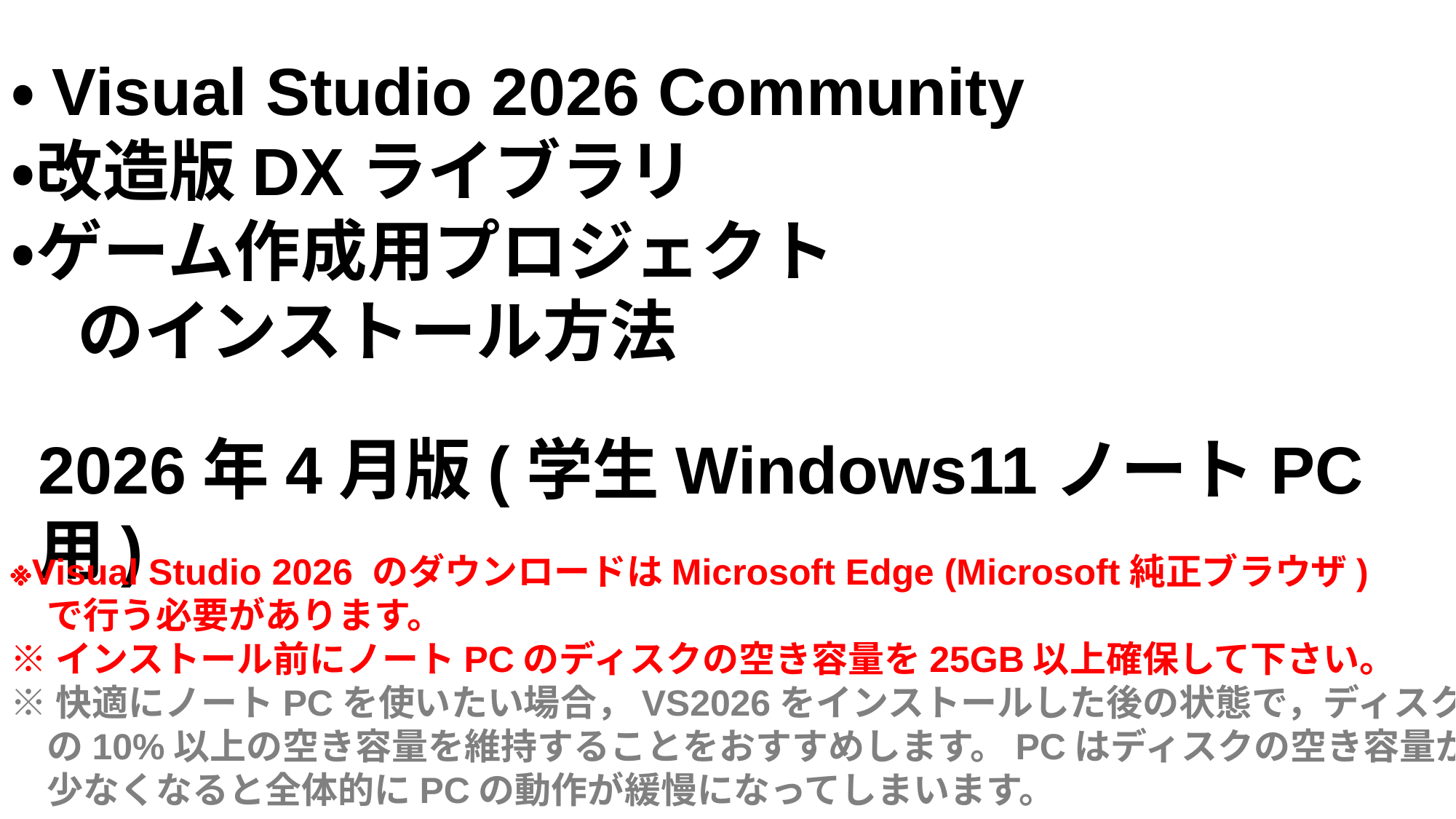

・Visual Studio 2026 Community
・改造版DXライブラリ
・ゲーム作成用プロジェクト
　のインストール方法
2026年4月版(学生Windows11ノートPC用)
※Visual Studio 2026 のダウンロードはMicrosoft Edge (Microsoft純正ブラウザ)
　で行う必要があります。
※インストール前にノートPCのディスクの空き容量を25GB以上確保して下さい。
※快適にノートPCを使いたい場合，VS2026をインストールした後の状態で，ディスク
　の10%以上の空き容量を維持することをおすすめします。PCはディスクの空き容量が
　少なくなると全体的にPCの動作が緩慢になってしまいます。